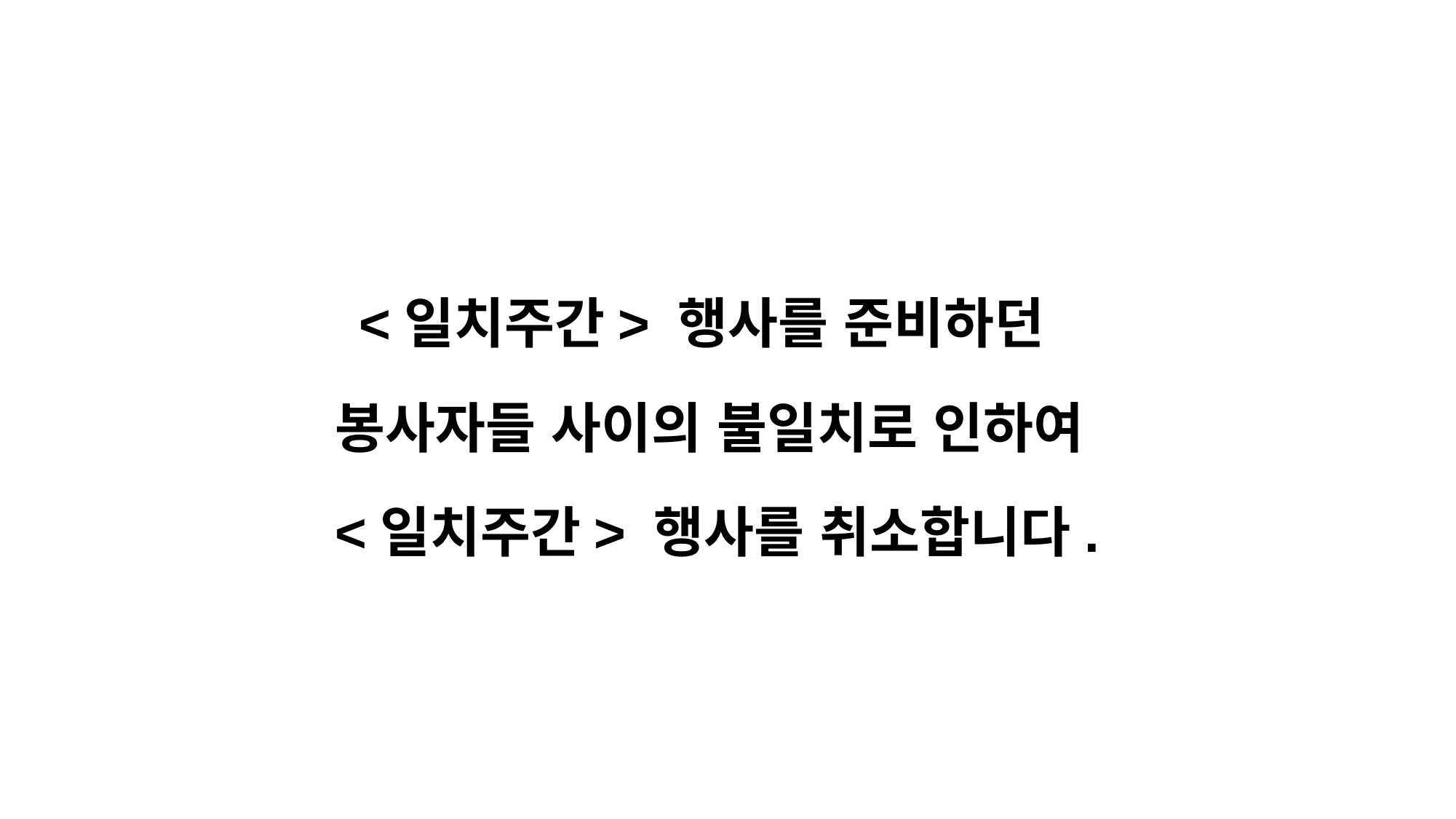

<일치주간> 행사를 준비하던
봉사자들 사이의 불일치로 인하여
<일치주간> 행사를 취소합니다.